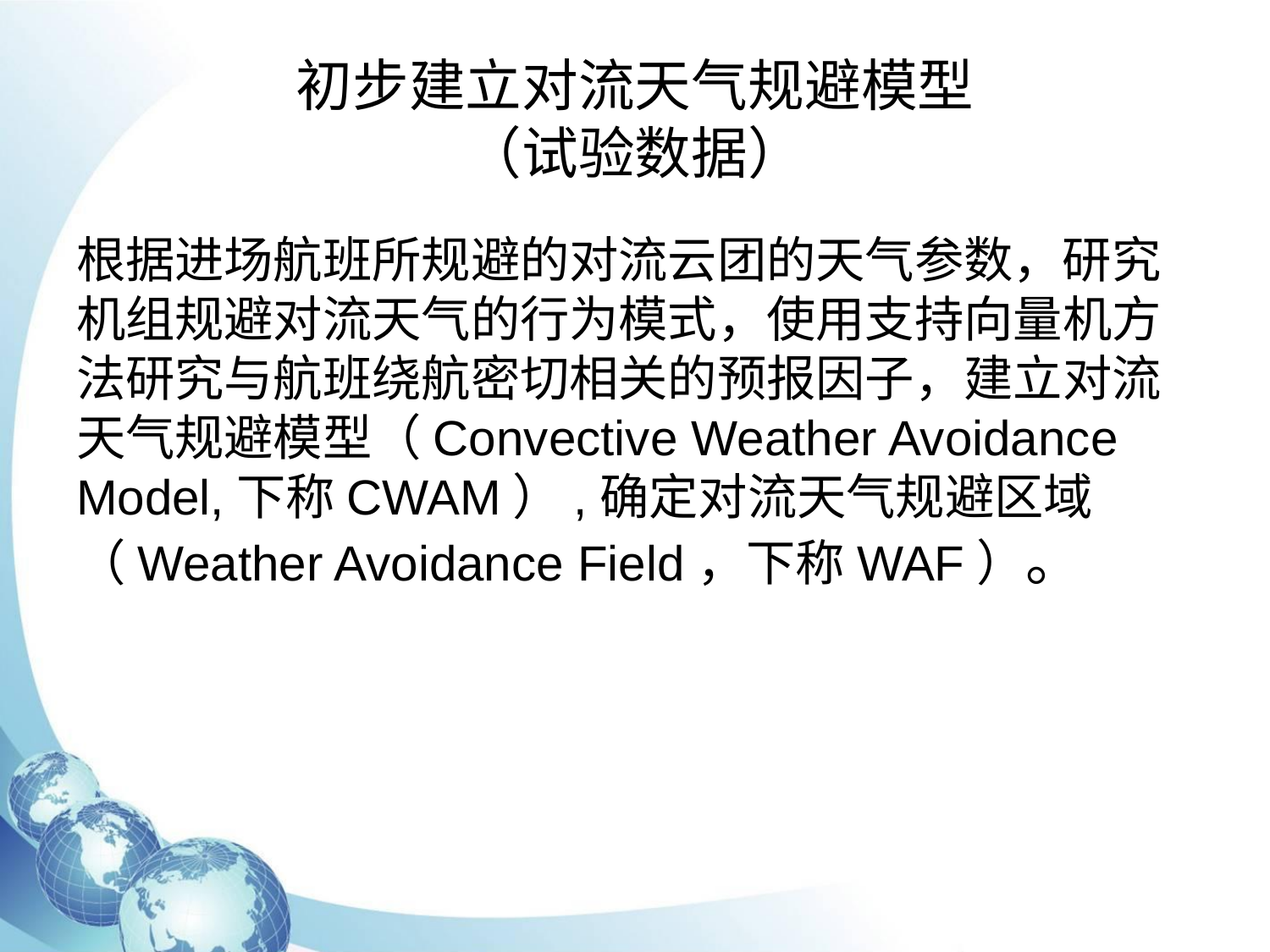

# 初步建立对流天气规避模型 （试验数据）
根据进场航班所规避的对流云团的天气参数，研究机组规避对流天气的行为模式，使用支持向量机方法研究与航班绕航密切相关的预报因子，建立对流天气规避模型（Convective Weather Avoidance Model,下称CWAM）,确定对流天气规避区域（Weather Avoidance Field，下称WAF）。